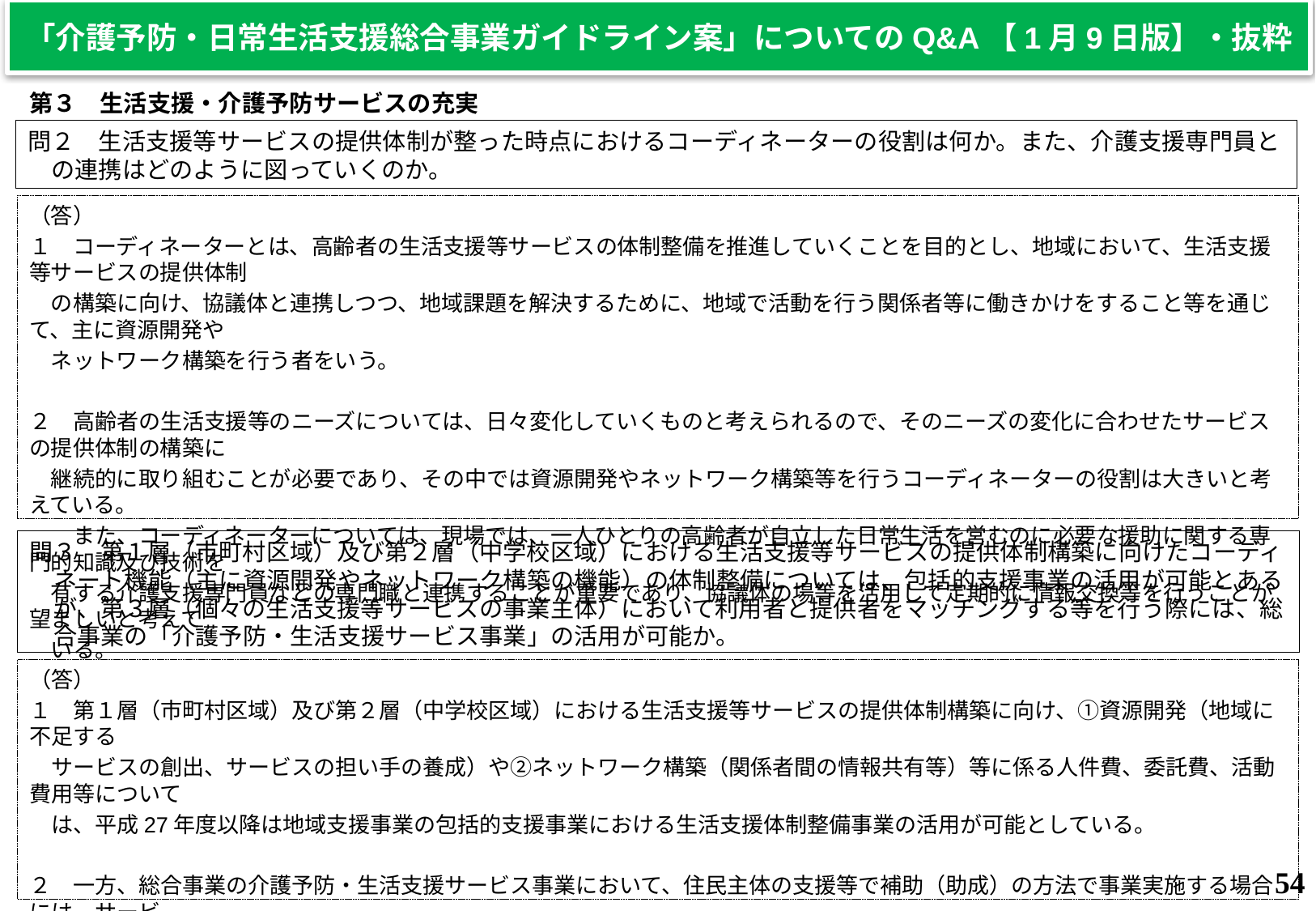

「介護予防・日常生活支援総合事業ガイドライン案」についてのQ&A【1月9日版】・抜粋
第３　生活支援・介護予防サービスの充実
問２　生活支援等サービスの提供体制が整った時点におけるコーディネーターの役割は何か。また、介護支援専門員との連携はどのように図っていくのか。
（答）
１　コーディネーターとは、高齢者の生活支援等サービスの体制整備を推進していくことを目的とし、地域において、生活支援等サービスの提供体制
　の構築に向け、協議体と連携しつつ、地域課題を解決するために、地域で活動を行う関係者等に働きかけをすること等を通じて、主に資源開発や
　ネットワーク構築を行う者をいう。

２　高齢者の生活支援等のニーズについては、日々変化していくものと考えられるので、そのニーズの変化に合わせたサービスの提供体制の構築に
　継続的に取り組むことが必要であり、その中では資源開発やネットワーク構築等を行うコーディネーターの役割は大きいと考えている。
　　また、コーディネーターについては、現場では、一人ひとりの高齢者が自立した日常生活を営むのに必要な援助に関する専門的知識及び技術を
　有する介護支援専門員などの専門職と連携することが重要であり、協議体の場等を活用して定期的に情報交換等を行うことが望ましいと考えて
　いる。

問３　第１層（市町村区域）及び第２層（中学校区域）における生活支援等サービスの提供体制構築に向けたコーディネート機能（主に資源開発やネットワーク構築の機能）の体制整備については、包括的支援事業の活用が可能とあるが、第３層（個々の生活支援等サービスの事業主体）において利用者と提供者をマッチングする等を行う際には、総合事業の「介護予防・生活支援サービス事業」の活用が可能か。
（答）
１　第１層（市町村区域）及び第２層（中学校区域）における生活支援等サービスの提供体制構築に向け、①資源開発（地域に不足する
　サービスの創出、サービスの担い手の養成）や②ネットワーク構築（関係者間の情報共有等）等に係る人件費、委託費、活動費用等について
　は、平成27年度以降は地域支援事業の包括的支援事業における生活支援体制整備事業の活用が可能としている。

２　一方、総合事業の介護予防・生活支援サービス事業において、住民主体の支援等で補助（助成）の方法で事業実施する場合には、サービ
　スの利用調整等を行う人件費等の間接経費等を市町村の裁量により経費の対象とすることが可能である。

54